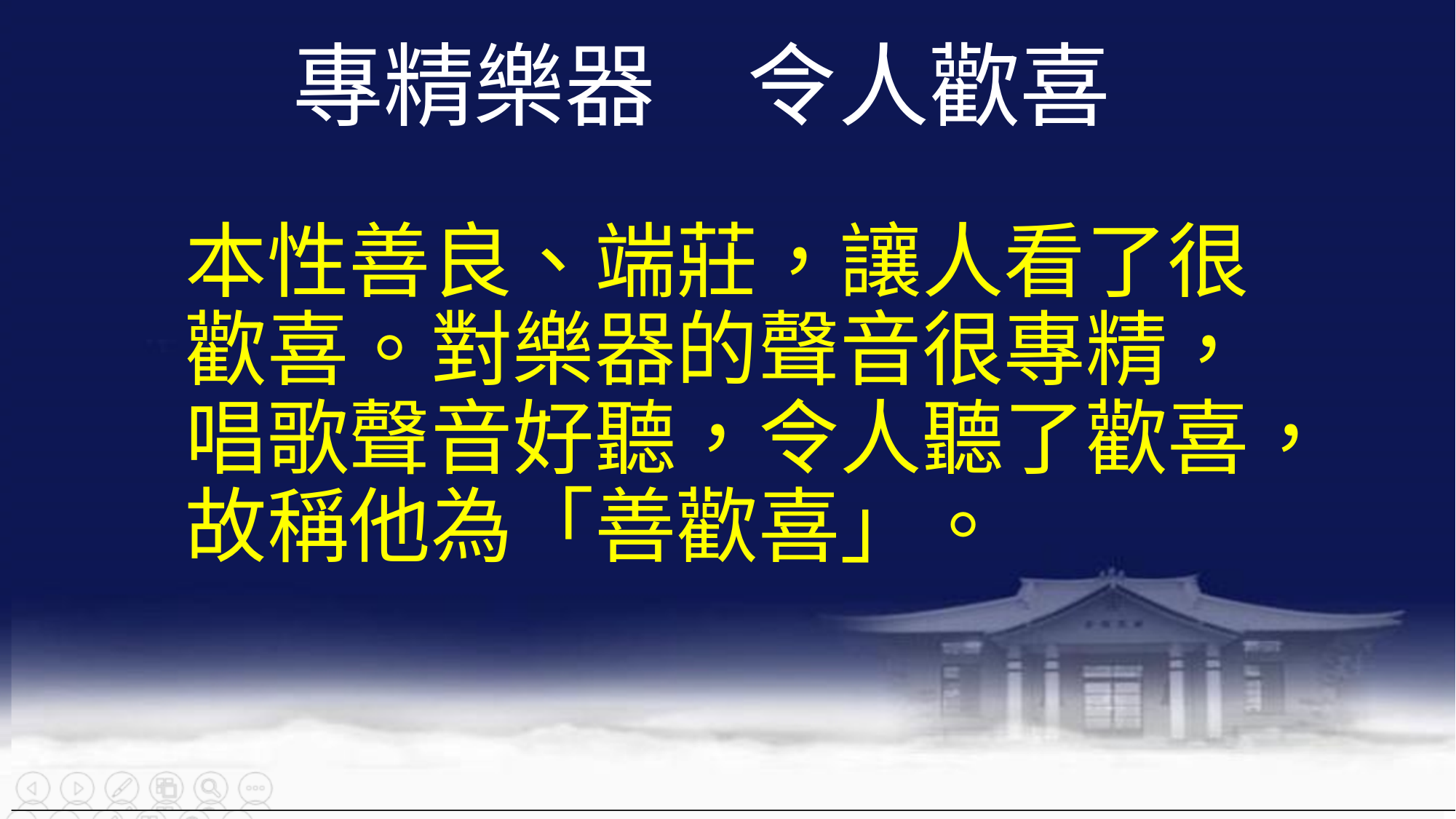

# 專精樂器　令人歡喜
本性善良、端莊，讓人看了很歡喜。對樂器的聲音很專精，唱歌聲音好聽，令人聽了歡喜，故稱他為「善歡喜」。